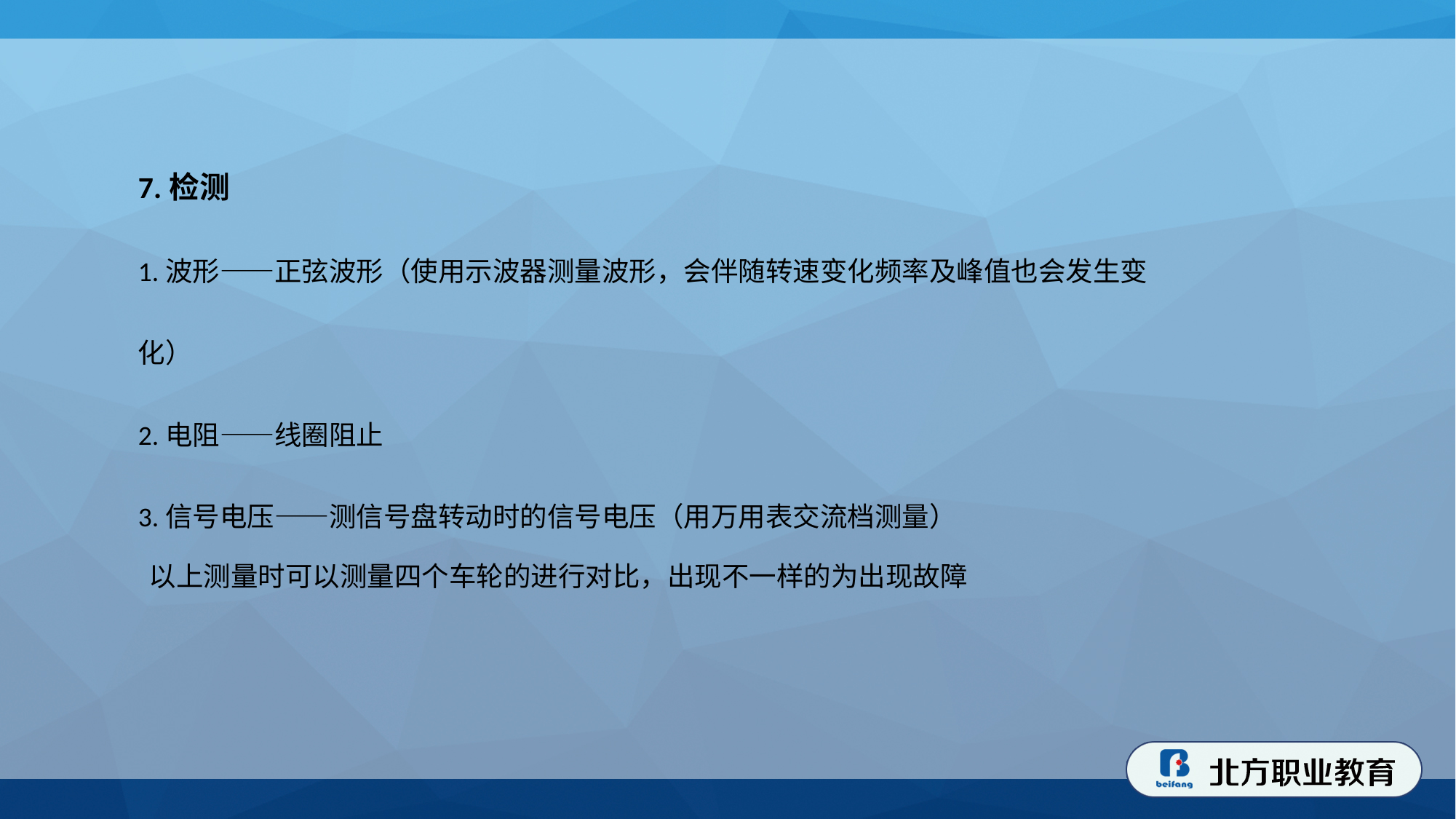

7.检测
1.波形——正弦波形（使用示波器测量波形，会伴随转速变化频率及峰值也会发生变化）
2.电阻——线圈阻止
3.信号电压——测信号盘转动时的信号电压（用万用表交流档测量）
以上测量时可以测量四个车轮的进行对比，出现不一样的为出现故障